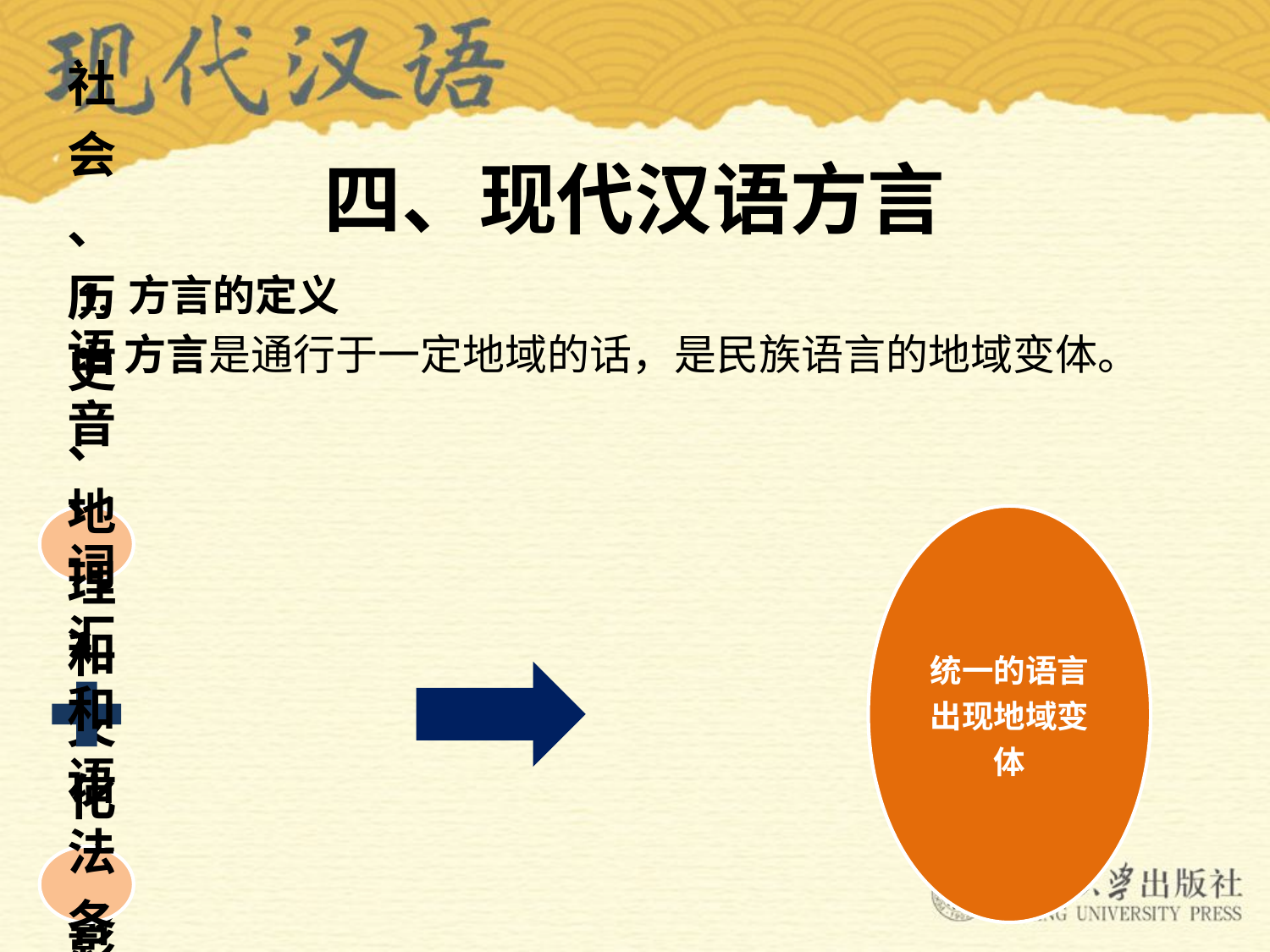

# 四、现代汉语方言
1. 方言的定义
方言是通行于一定地域的话，是民族语言的地域变体。